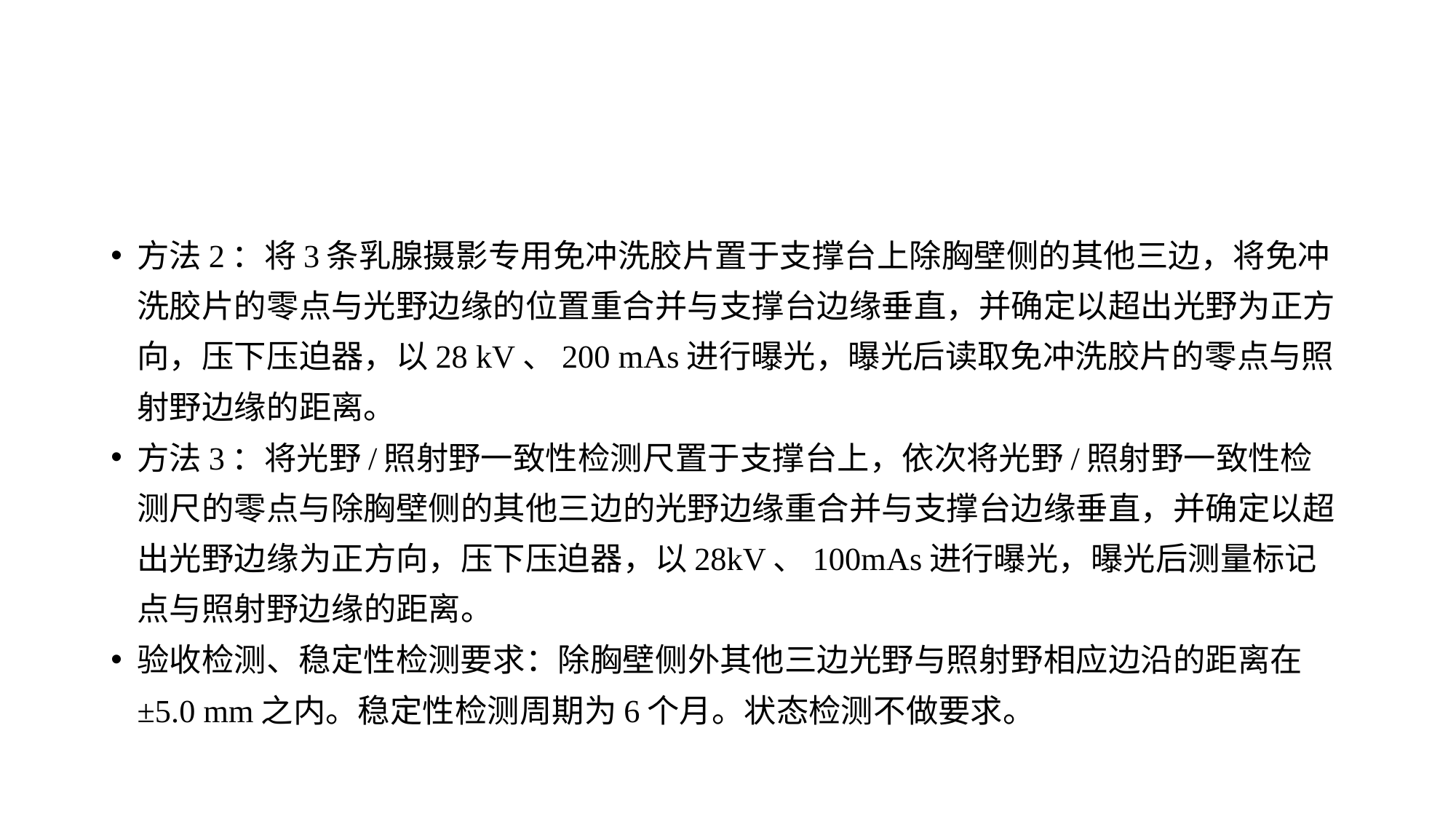

#
方法2：将3条乳腺摄影专用免冲洗胶片置于支撑台上除胸壁侧的其他三边，将免冲洗胶片的零点与光野边缘的位置重合并与支撑台边缘垂直，并确定以超出光野为正方向，压下压迫器，以28 kV、200 mAs进行曝光，曝光后读取免冲洗胶片的零点与照射野边缘的距离。
方法3：将光野/照射野一致性检测尺置于支撑台上，依次将光野/照射野一致性检测尺的零点与除胸壁侧的其他三边的光野边缘重合并与支撑台边缘垂直，并确定以超出光野边缘为正方向，压下压迫器，以28kV、100mAs进行曝光，曝光后测量标记点与照射野边缘的距离。
验收检测、稳定性检测要求：除胸壁侧外其他三边光野与照射野相应边沿的距离在±5.0 mm之内。稳定性检测周期为6个月。状态检测不做要求。